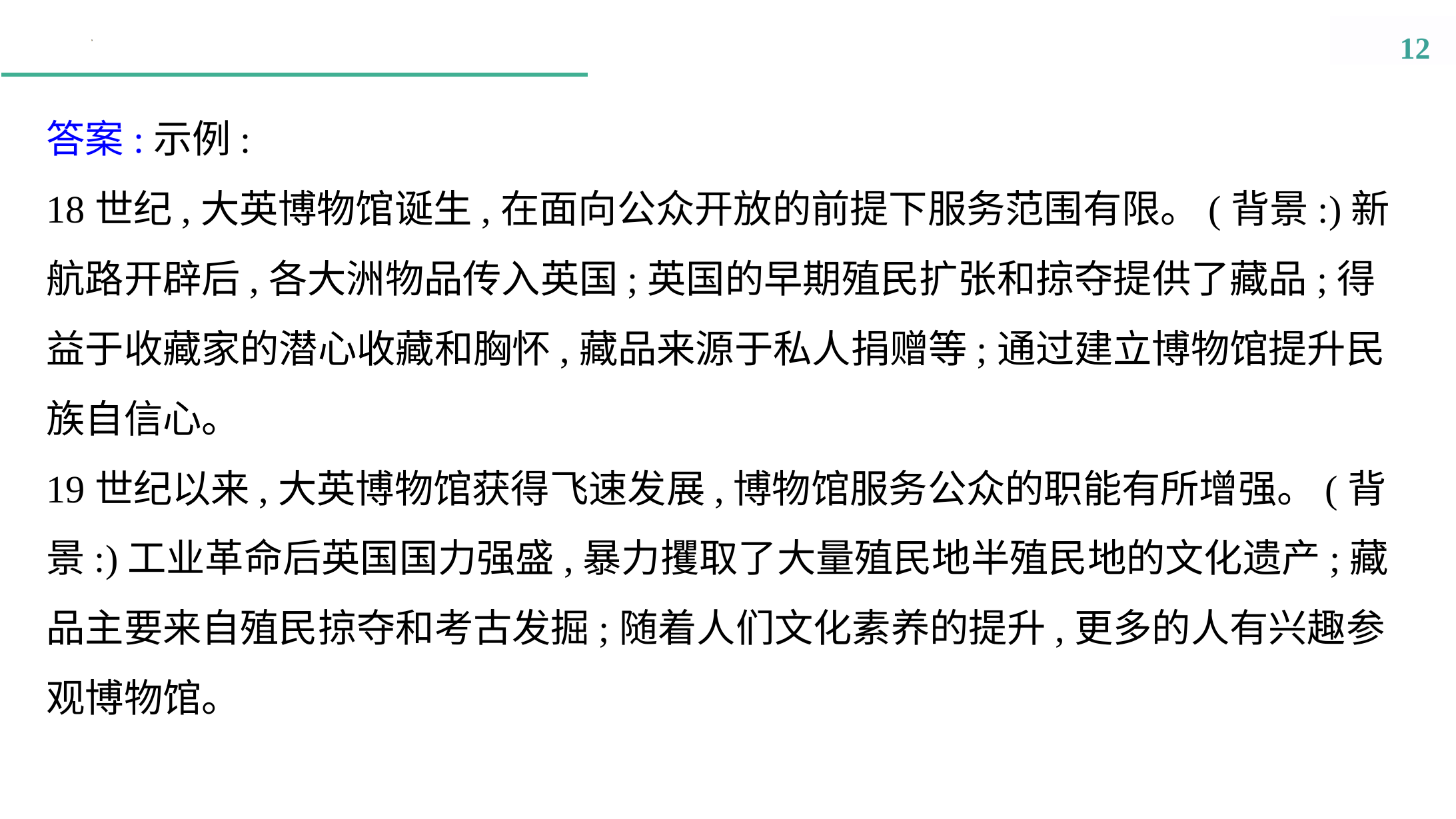

答案:示例:
18世纪,大英博物馆诞生,在面向公众开放的前提下服务范围有限。(背景:)新航路开辟后,各大洲物品传入英国;英国的早期殖民扩张和掠夺提供了藏品;得益于收藏家的潜心收藏和胸怀,藏品来源于私人捐赠等;通过建立博物馆提升民族自信心。
19世纪以来,大英博物馆获得飞速发展,博物馆服务公众的职能有所增强。(背景:)工业革命后英国国力强盛,暴力攫取了大量殖民地半殖民地的文化遗产;藏品主要来自殖民掠夺和考古发掘;随着人们文化素养的提升,更多的人有兴趣参观博物馆。